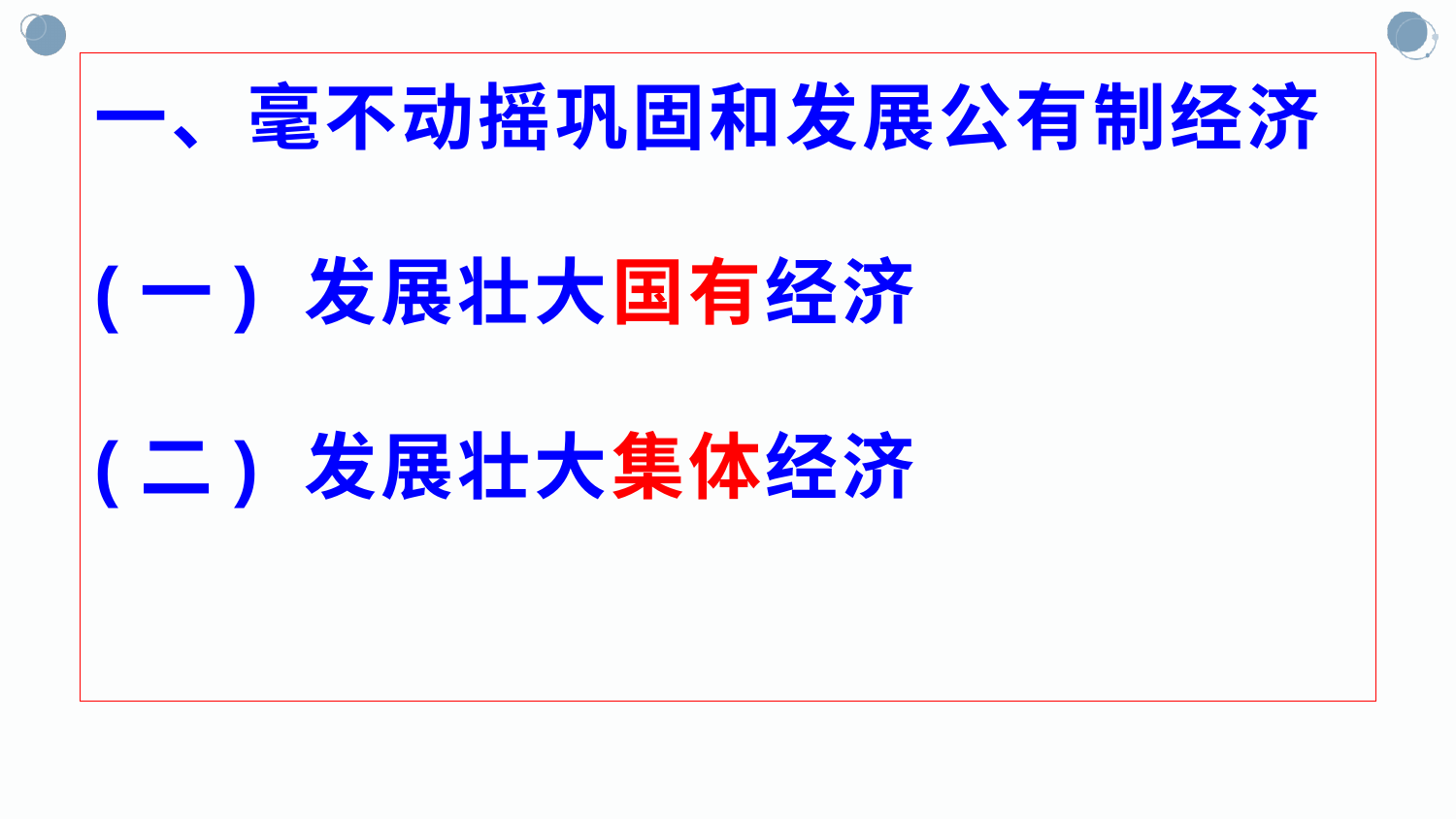

# 一、毫不动摇巩固和发展公有制经济 (一) 发展壮大国有经济 (二) 发展壮大集体经济